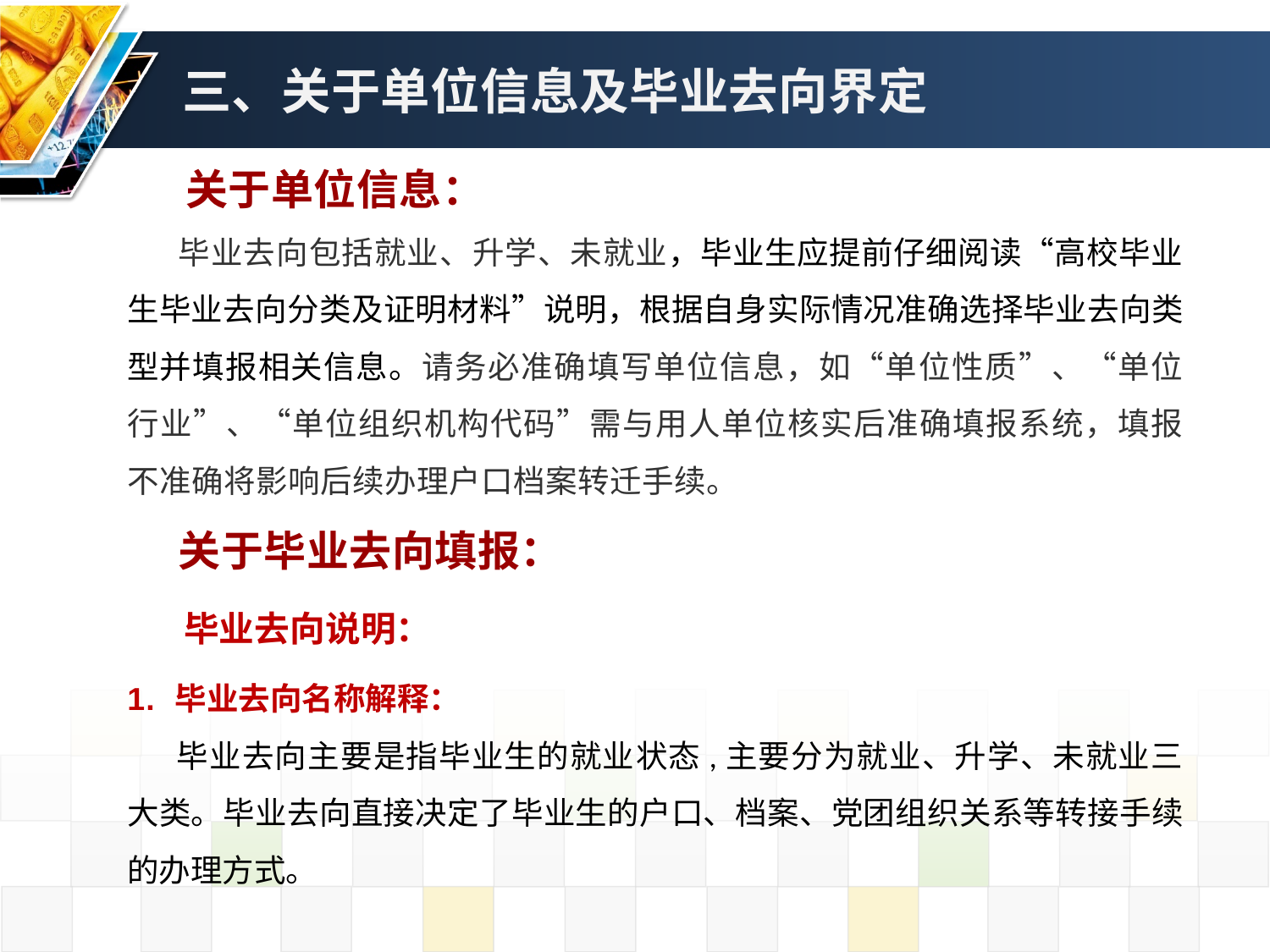

# 三、关于单位信息及毕业去向界定
关于单位信息：
毕业去向包括就业、升学、未就业，毕业生应提前仔细阅读“高校毕业生毕业去向分类及证明材料”说明，根据自身实际情况准确选择毕业去向类型并填报相关信息。请务必准确填写单位信息，如“单位性质”、“单位行业”、“单位组织机构代码”需与用人单位核实后准确填报系统，填报不准确将影响后续办理户口档案转迁手续。
关于毕业去向填报：
毕业去向说明：
毕业去向名称解释：
毕业去向主要是指毕业生的就业状态,主要分为就业、升学、未就业三大类。毕业去向直接决定了毕业生的户口、档案、党团组织关系等转接手续的办理方式。